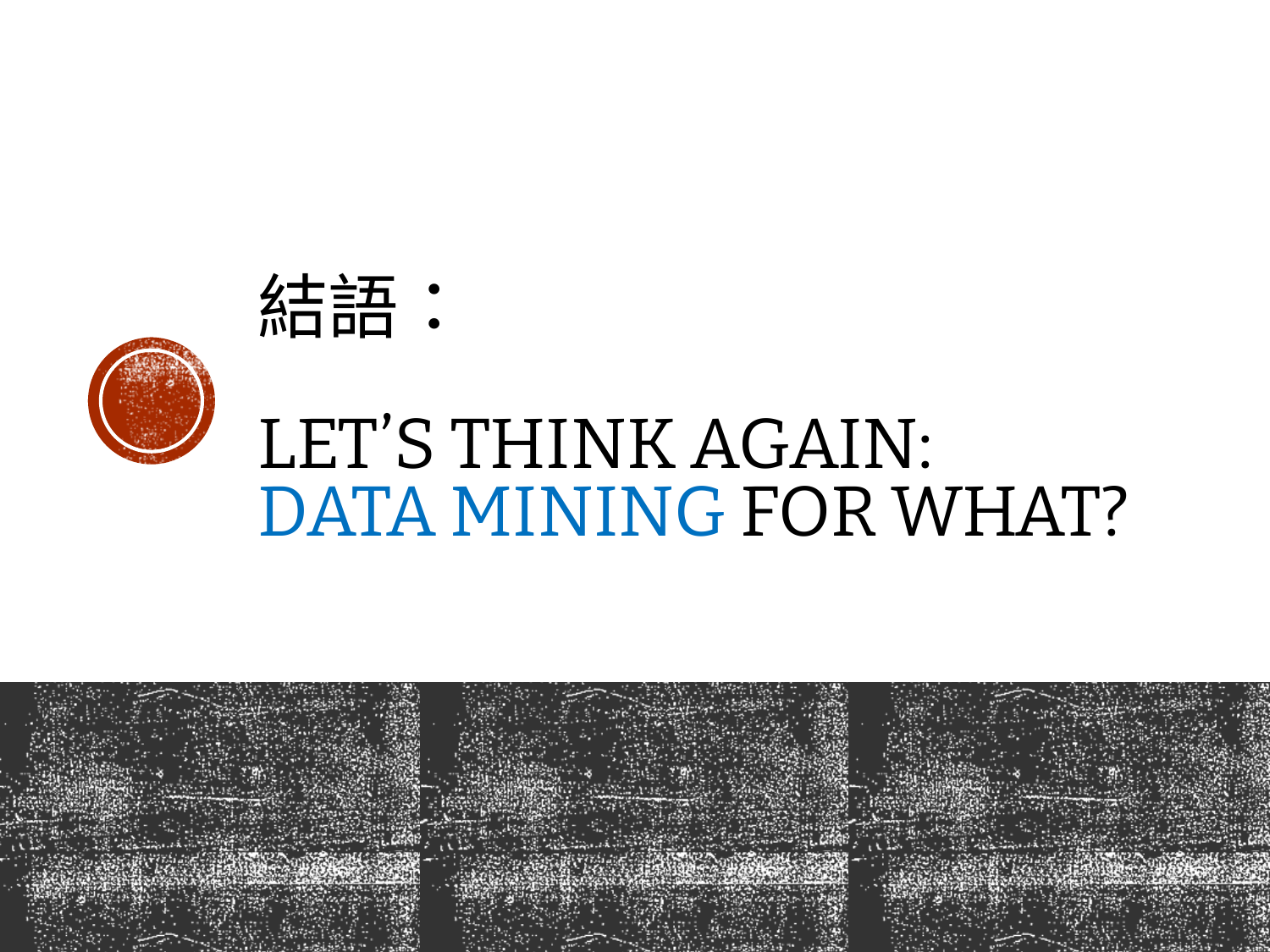

# 結語： Let’s Think again: data Mining for what?